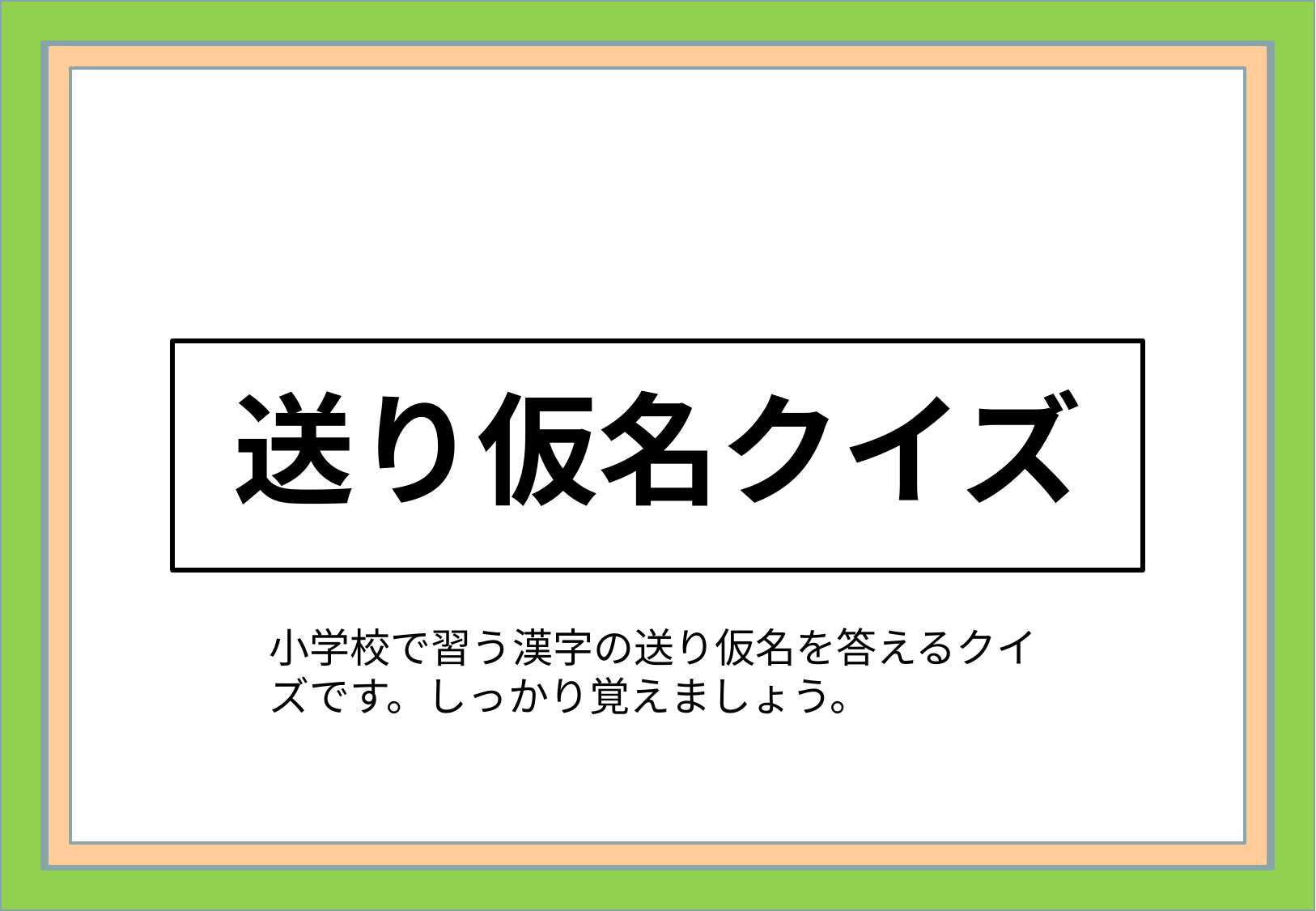

# 送り仮名クイズ
小学校で習う漢字の送り仮名を答えるクイズです。しっかり覚えましょう。